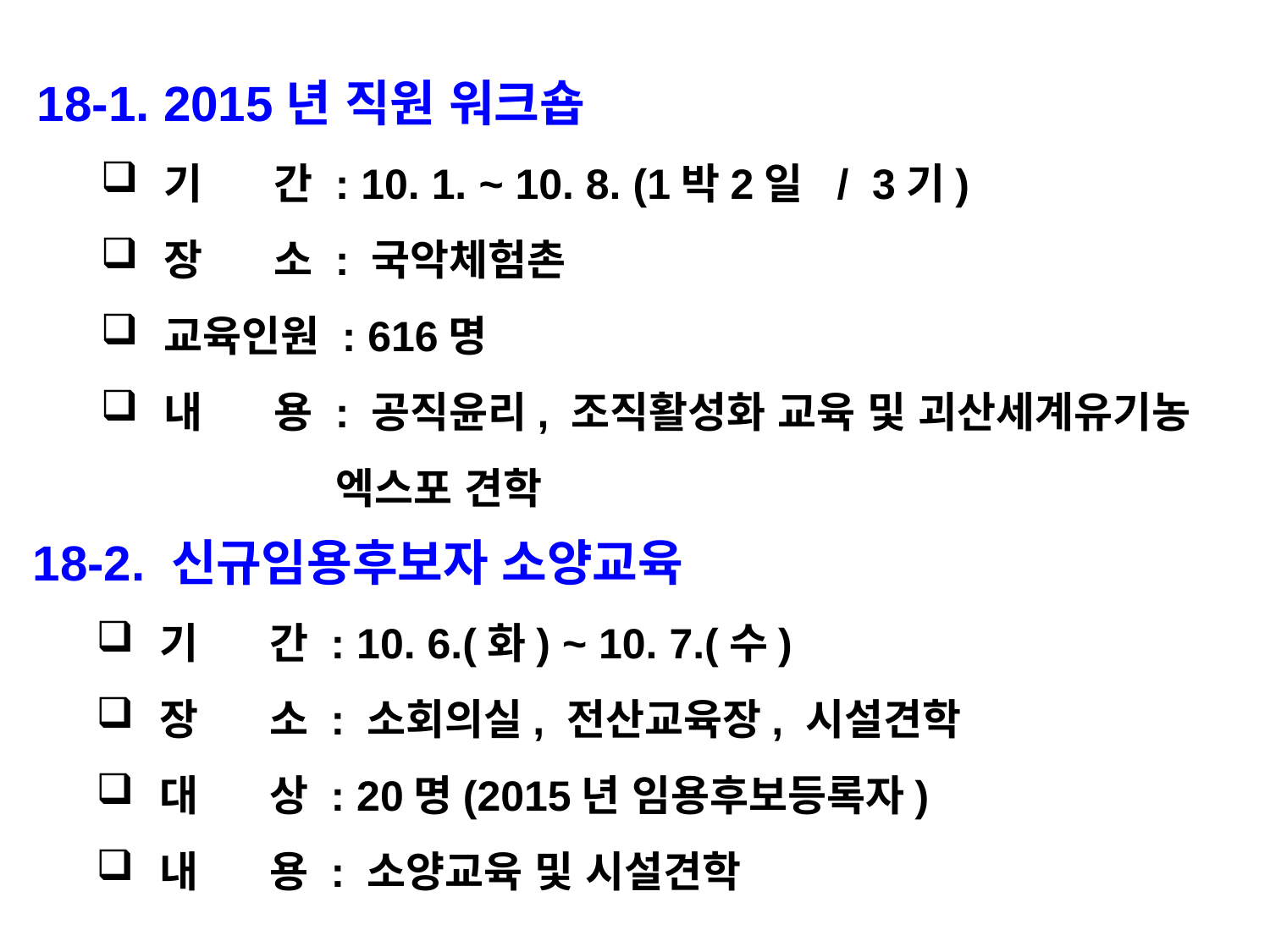

18-1. 2015년 직원 워크숍
기      간 : 10. 1. ~ 10. 8. (1박2일  /  3기)
장      소 : 국악체험촌
교육인원 : 616명
내      용 : 공직윤리, 조직활성화 교육 및 괴산세계유기농
                   엑스포 견학
18-2. 신규임용후보자 소양교육
기      간 : 10. 6.(화) ~ 10. 7.(수)
장      소 : 소회의실, 전산교육장, 시설견학
대      상 : 20명(2015년 임용후보등록자)
내      용 : 소양교육 및 시설견학